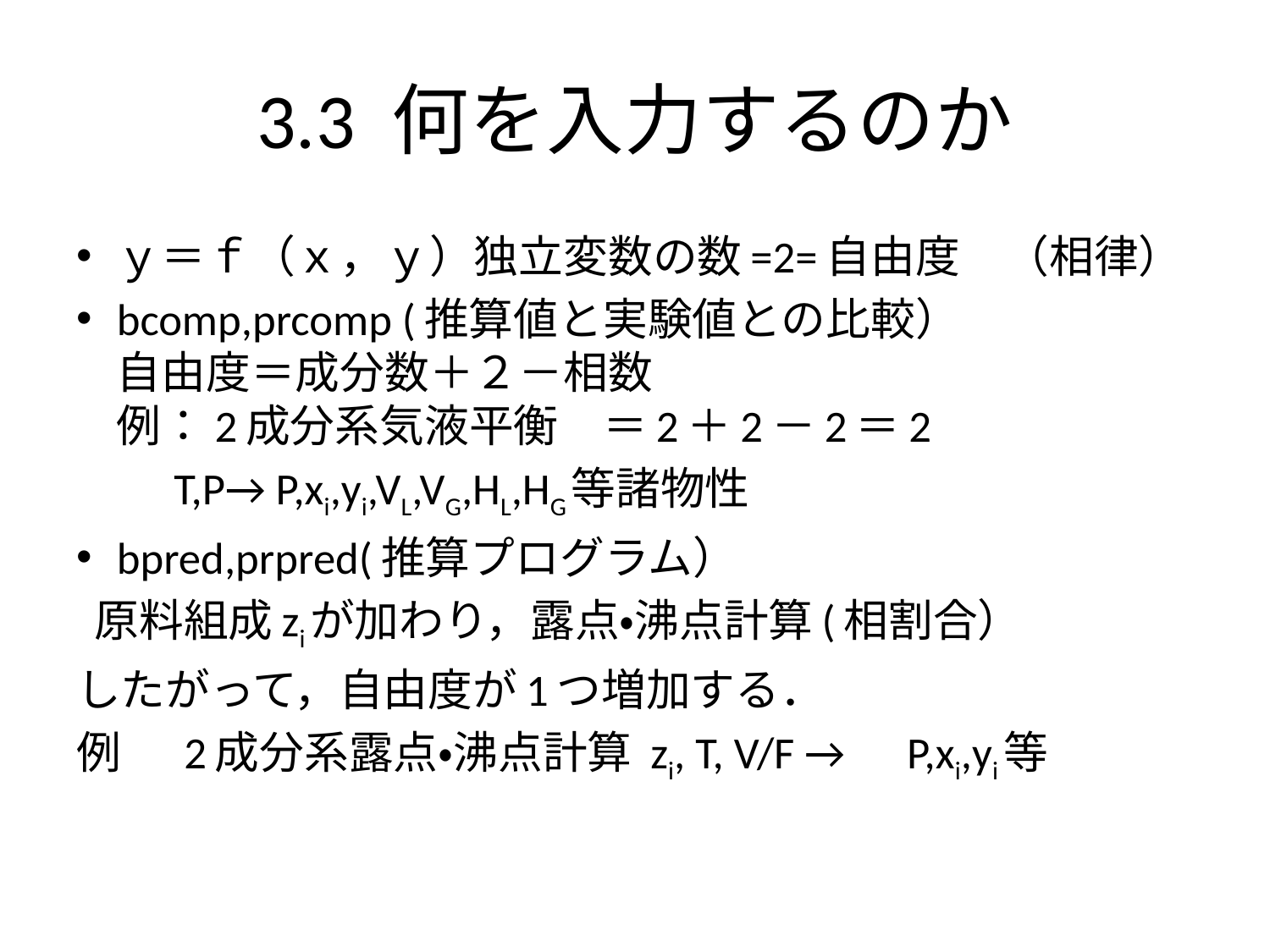

# 3.3 何を入力するのか
ｙ＝ｆ（ｘ，ｙ）独立変数の数=2=自由度　（相律）
bcomp,prcomp (推算値と実験値との比較）
自由度＝成分数＋２－相数
例：2成分系気液平衡　＝2＋2－2＝2
　　T,P→ P,xi,yi,VL,VG,HL,HG等諸物性
bpred,prpred(推算プログラム）
 原料組成ziが加わり，露点・沸点計算(相割合）
したがって，自由度が1つ増加する．
例　 2成分系露点・沸点計算 zi, T, V/F →　P,xi,yi等